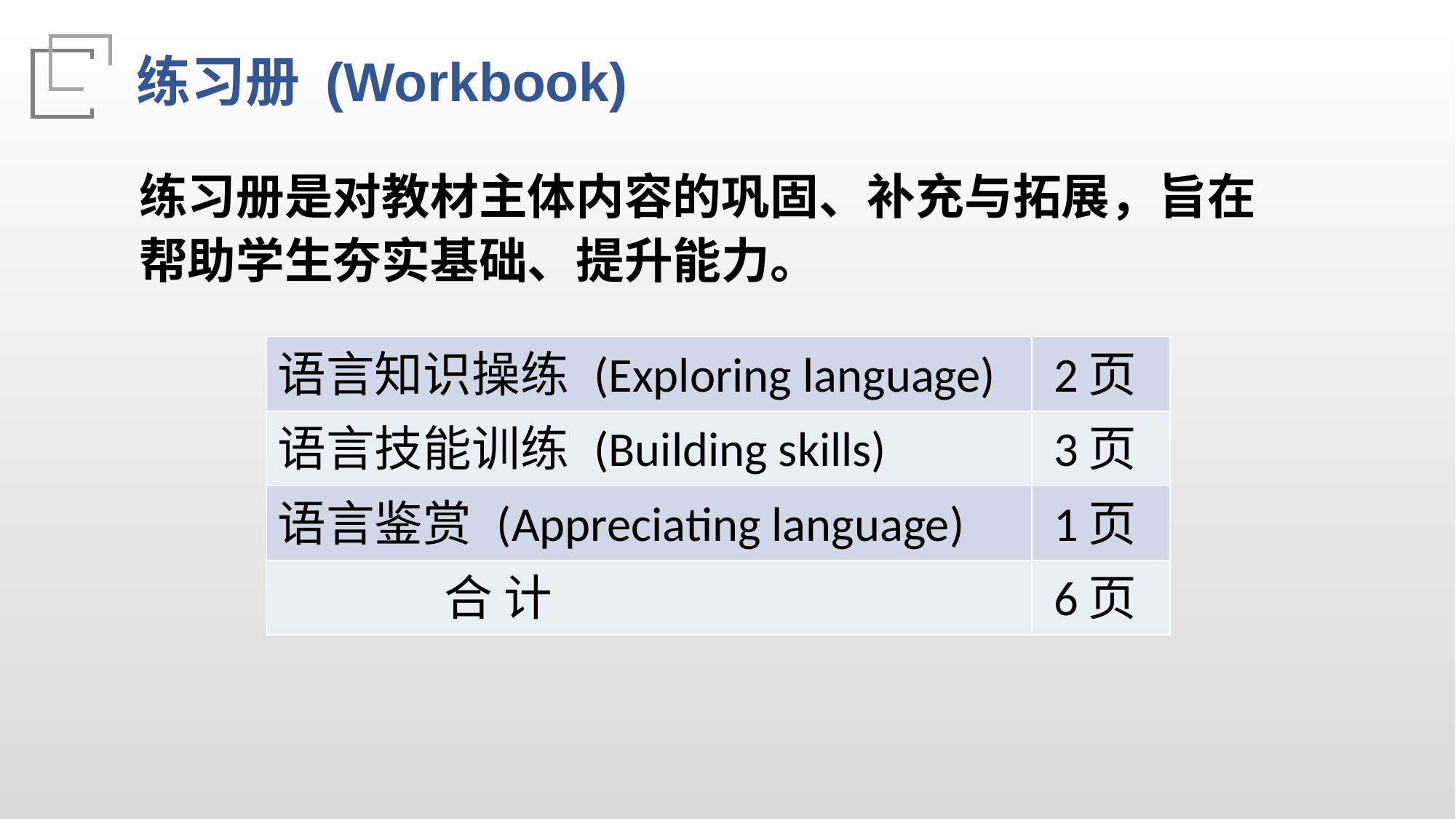

练习册 (Workbook)

练习册是对教材主体内容的巩固、补充与拓展，旨在帮助学生夯实基础、提升能力。
| 语言知识操练 (Exploring language) | 2页 |
| --- | --- |
| 语言技能训练 (Building skills) | 3页 |
| 语言鉴赏 (Appreciating language) | 1页 |
| 合 计 | 6页 |